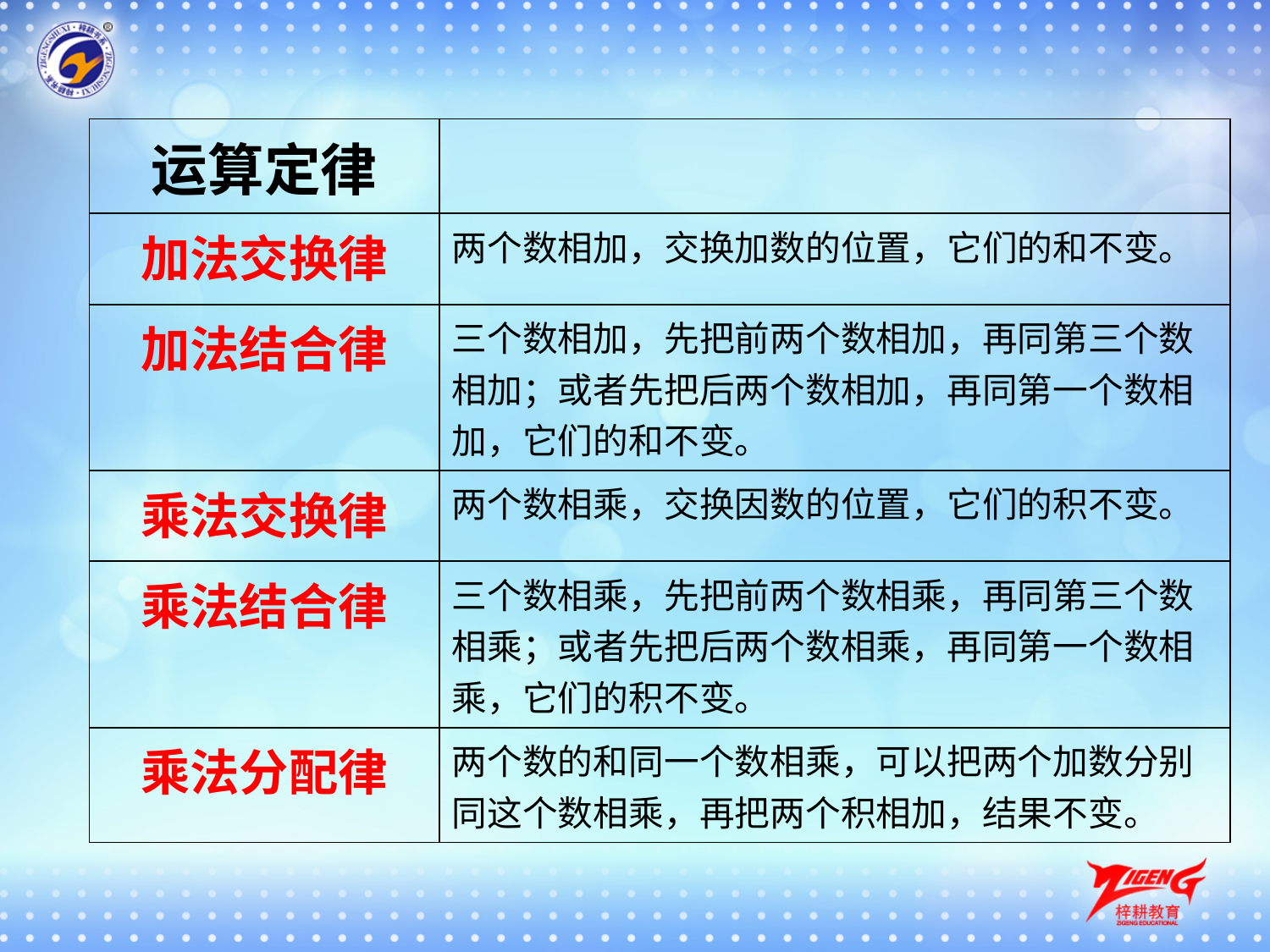

| 运算定律 |  |
| --- | --- |
| 加法交换律 | 两个数相加，交换加数的位置，它们的和不变。 |
| 加法结合律 | 三个数相加，先把前两个数相加，再同第三个数相加；或者先把后两个数相加，再同第一个数相加，它们的和不变。 |
| 乘法交换律 | 两个数相乘，交换因数的位置，它们的积不变。 |
| 乘法结合律 | 三个数相乘，先把前两个数相乘，再同第三个数相乘；或者先把后两个数相乘，再同第一个数相乘，它们的积不变。 |
| 乘法分配律 | 两个数的和同一个数相乘，可以把两个加数分别同这个数相乘，再把两个积相加，结果不变。 |